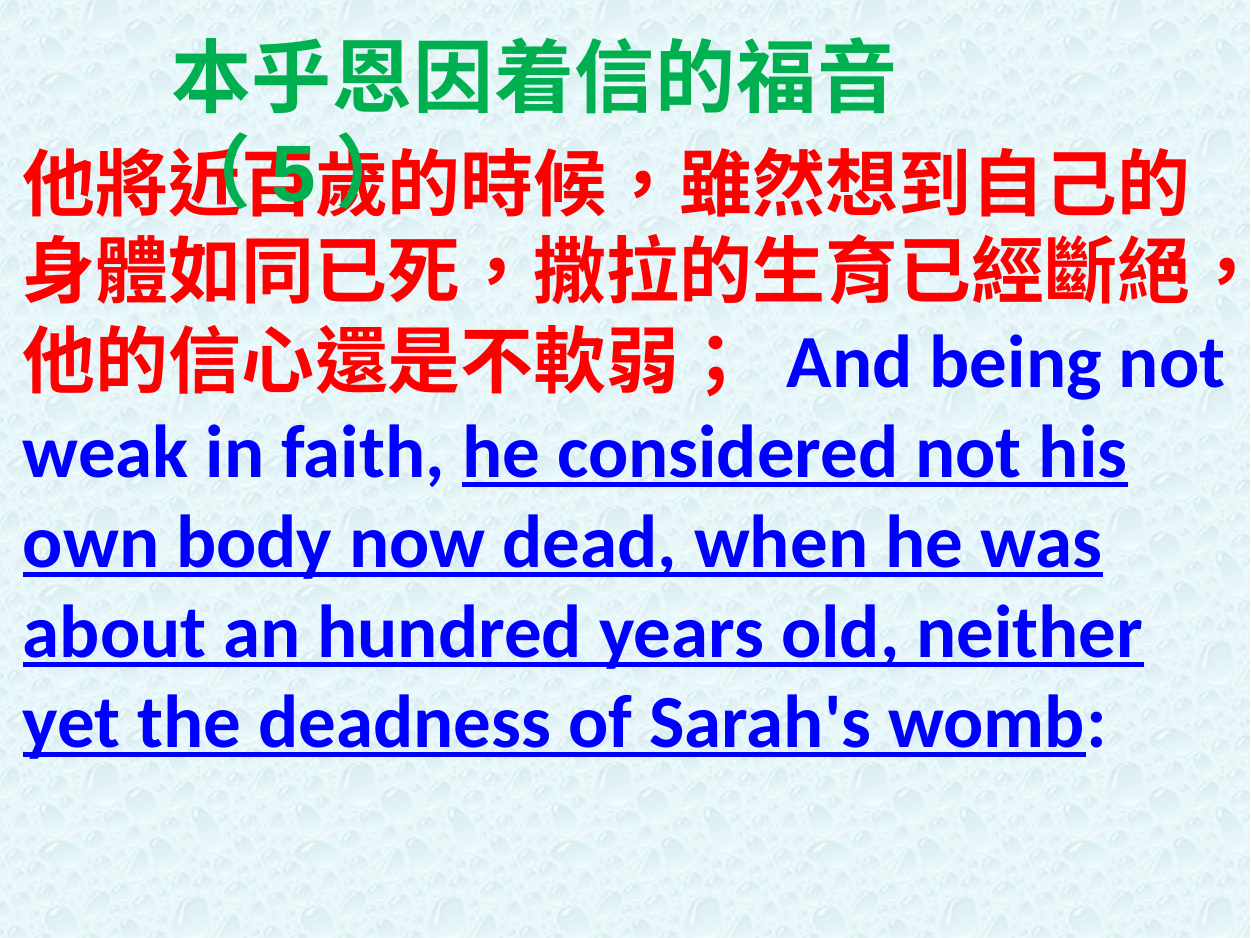

本乎恩因着信的福音（5）
他將近百歲的時候，雖然想到自己的身體如同已死，撒拉的生育已經斷絕，他的信心還是不軟弱； And being not weak in faith, he considered not his own body now dead, when he was about an hundred years old, neither yet the deadness of Sarah's womb: